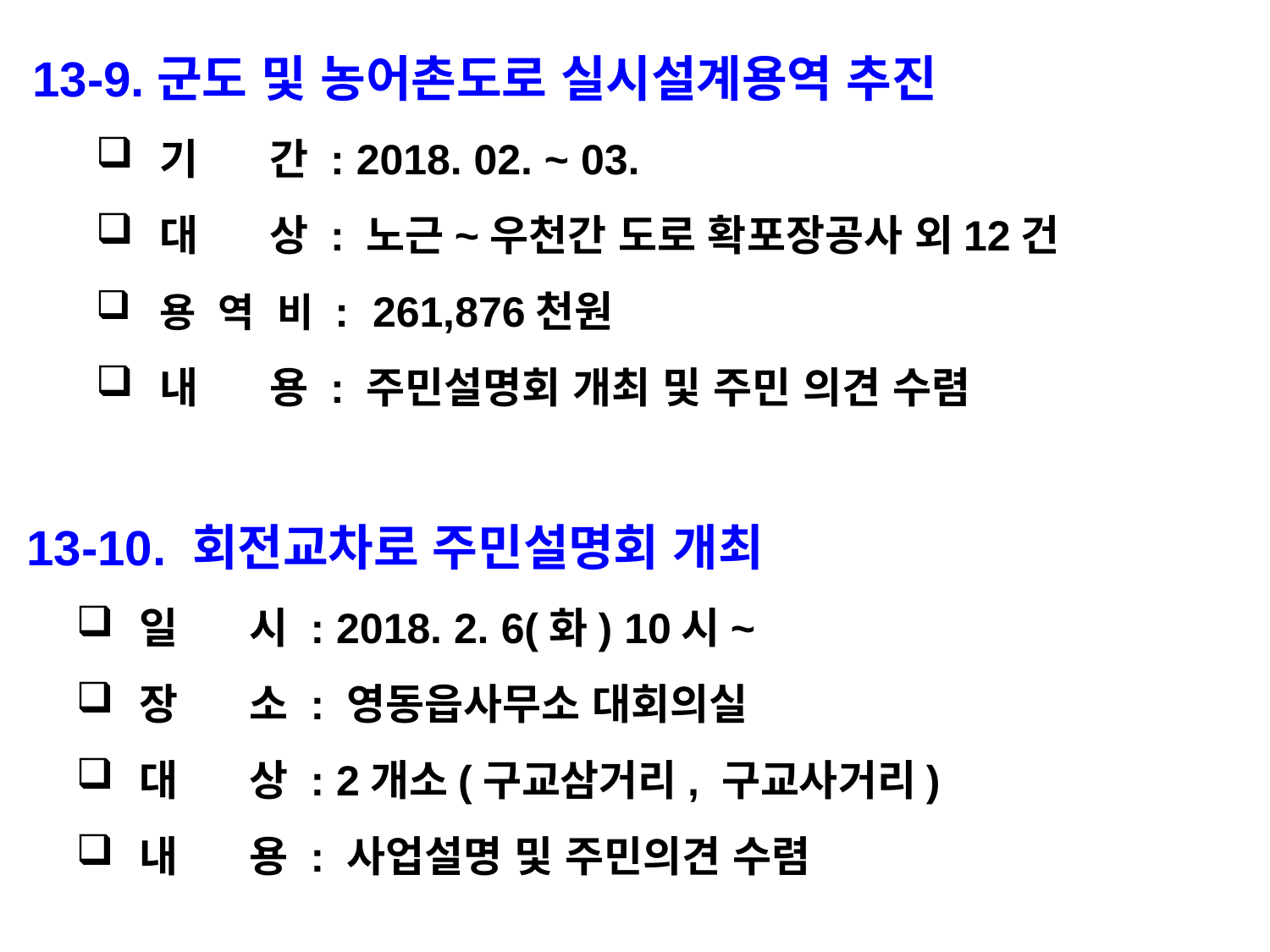

13-9.군도 및 농어촌도로 실시설계용역 추진
기      간 : 2018. 02. ~ 03.
대      상 : 노근~우천간 도로 확포장공사 외12건
용  역  비 :  261,876천원
내      용 : 주민설명회 개최 및 주민 의견 수렴

 13-10. 회전교차로 주민설명회 개최
일      시 : 2018. 2. 6(화) 10시~
장      소 : 영동읍사무소 대회의실
대      상 : 2개소(구교삼거리, 구교사거리)
내      용 : 사업설명 및 주민의견 수렴